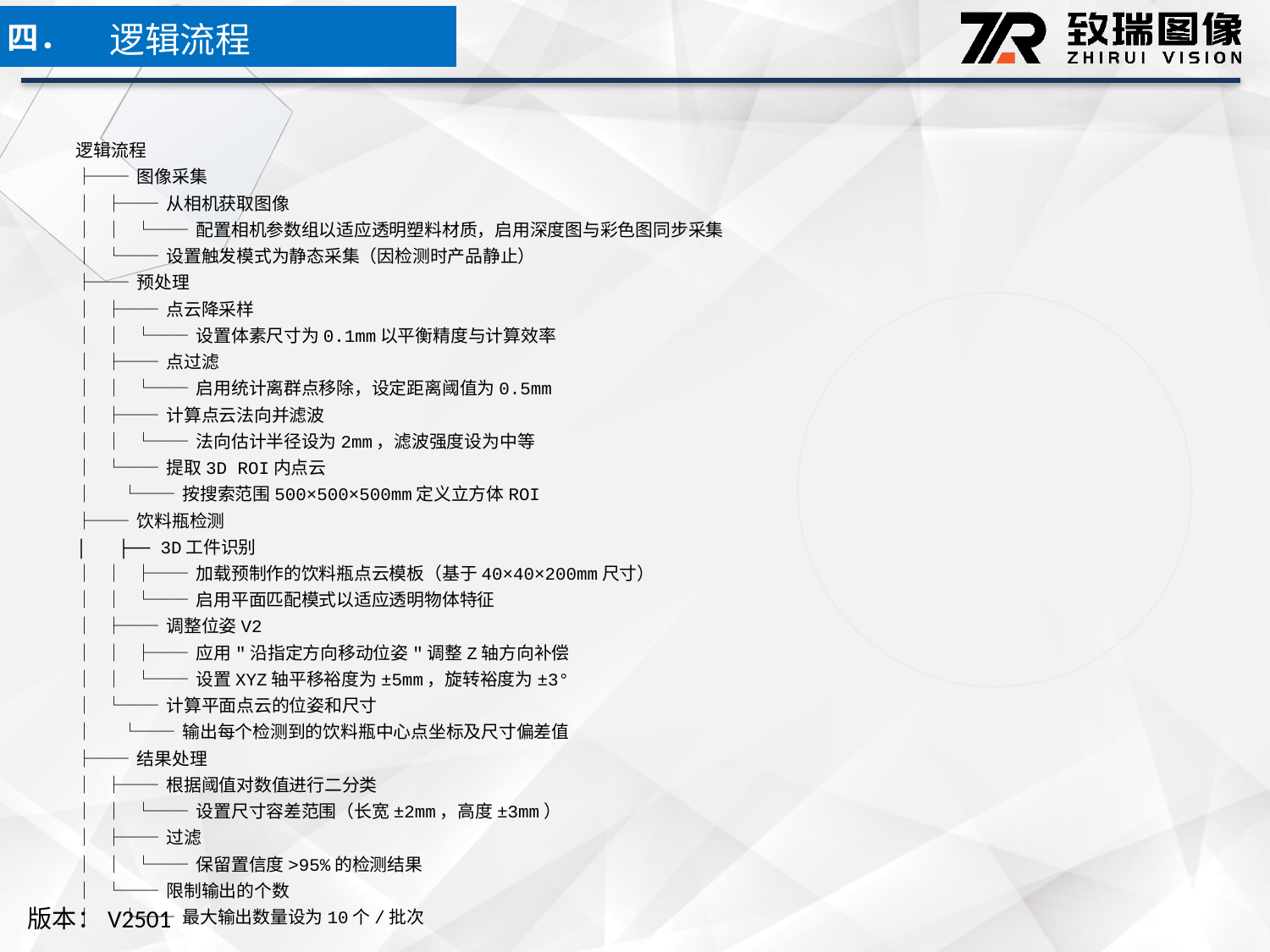

逻辑流程
四．

逻辑流程
├── 图像采集
│   ├── 从相机获取图像
│   │   └── 配置相机参数组以适应透明塑料材质，启用深度图与彩色图同步采集
│   └── 设置触发模式为静态采集（因检测时产品静止）
├── 预处理
│   ├── 点云降采样
│   │   └── 设置体素尺寸为0.1mm以平衡精度与计算效率
│   ├── 点过滤
│   │   └── 启用统计离群点移除，设定距离阈值为0.5mm
│   ├── 计算点云法向并滤波
│   │   └── 法向估计半径设为2mm，滤波强度设为中等
│   └── 提取3D ROI内点云
│       └── 按搜索范围500×500×500mm定义立方体ROI
├── 饮料瓶检测
│   ├── 3D工件识别
│   │   ├── 加载预制作的饮料瓶点云模板（基于40×40×200mm尺寸）
│   │   └── 启用平面匹配模式以适应透明物体特征
│   ├── 调整位姿V2
│   │   ├── 应用"沿指定方向移动位姿"调整Z轴方向补偿
│   │   └── 设置XYZ轴平移裕度为±5mm，旋转裕度为±3°
│   └── 计算平面点云的位姿和尺寸
│       └── 输出每个检测到的饮料瓶中心点坐标及尺寸偏差值
├── 结果处理
│   ├── 根据阈值对数值进行二分类
│   │   └── 设置尺寸容差范围（长宽±2mm，高度±3mm）
│   ├── 过滤
│   │   └── 保留置信度>95%的检测结果
│   └── 限制输出的个数
│       └── 最大输出数量设为10个/批次